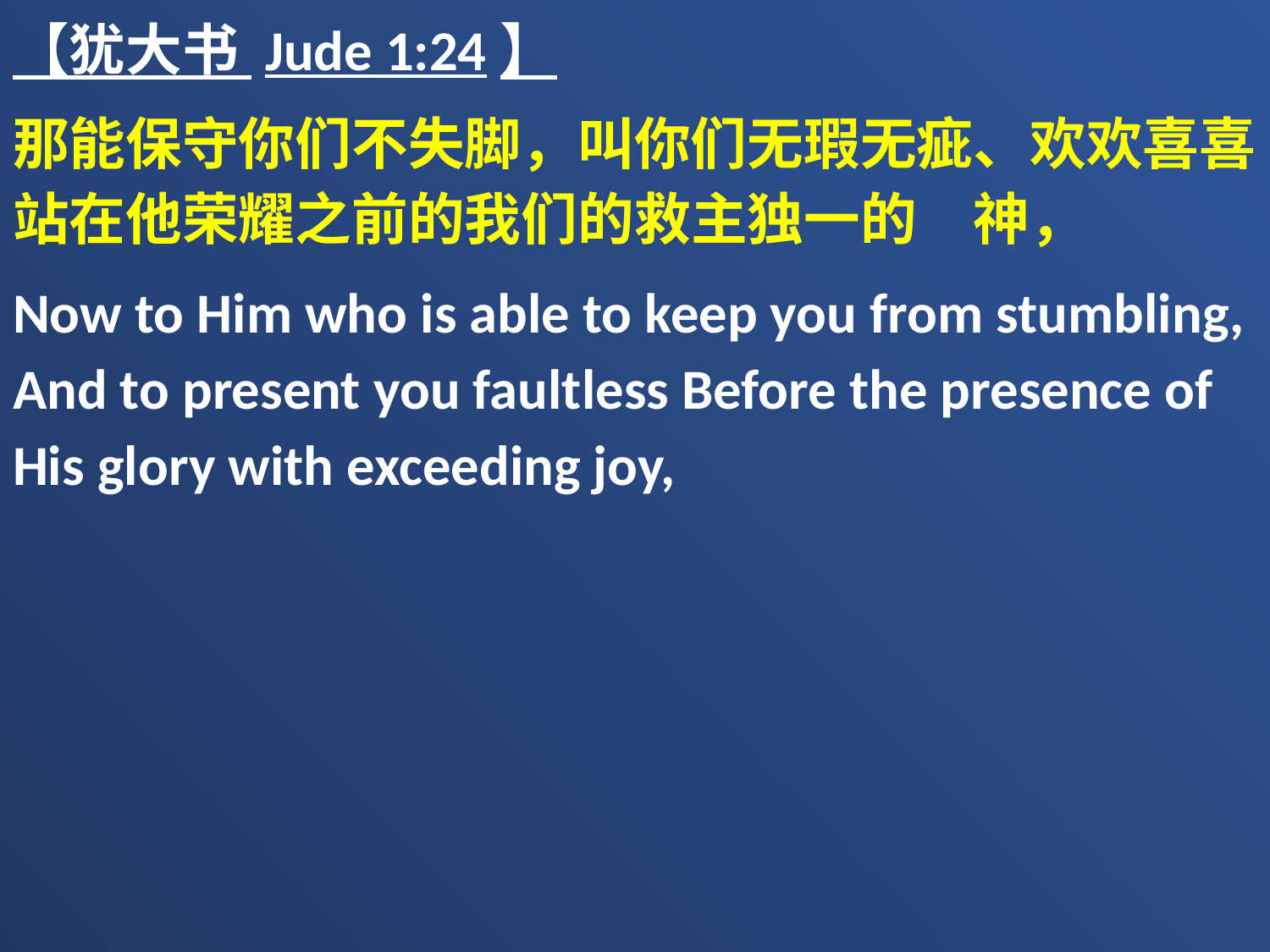

【犹大书 Jude 1:24】
那能保守你们不失脚，叫你们无瑕无疵、欢欢喜喜站在他荣耀之前的我们的救主独一的　神，
Now to Him who is able to keep you from stumbling, And to present you faultless Before the presence of His glory with exceeding joy,